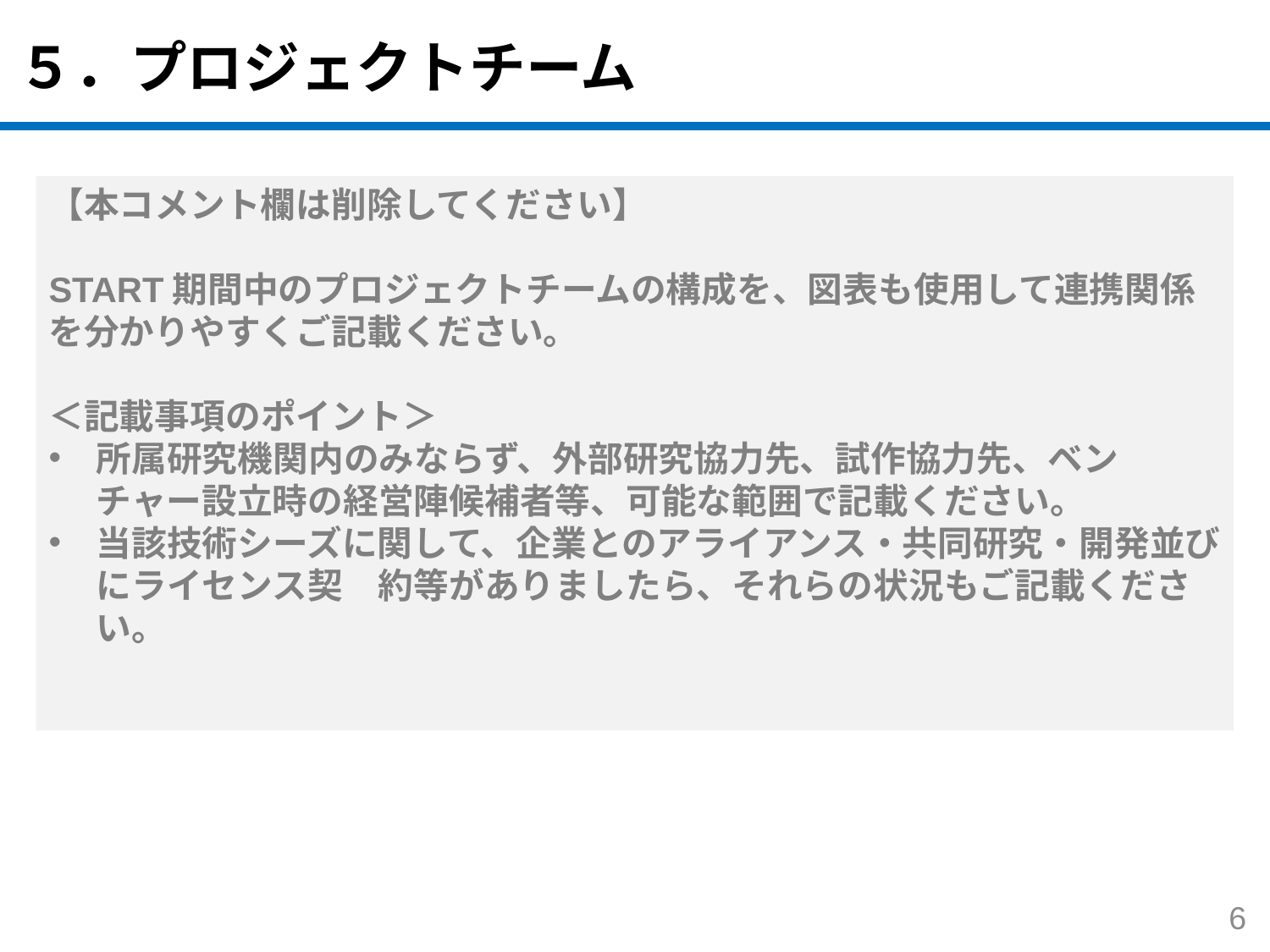

５．プロジェクトチーム
【本コメント欄は削除してください】

START期間中のプロジェクトチームの構成を、図表も使用して連携関係を分かりやすくご記載ください。

＜記載事項のポイント＞
所属研究機関内のみならず、外部研究協力先、試作協力先、ベンチャー設立時の経営陣候補者等、可能な範囲で記載ください。
当該技術シーズに関して、企業とのアライアンス・共同研究・開発並びにライセンス契　約等がありましたら、それらの状況もご記載ください。

6